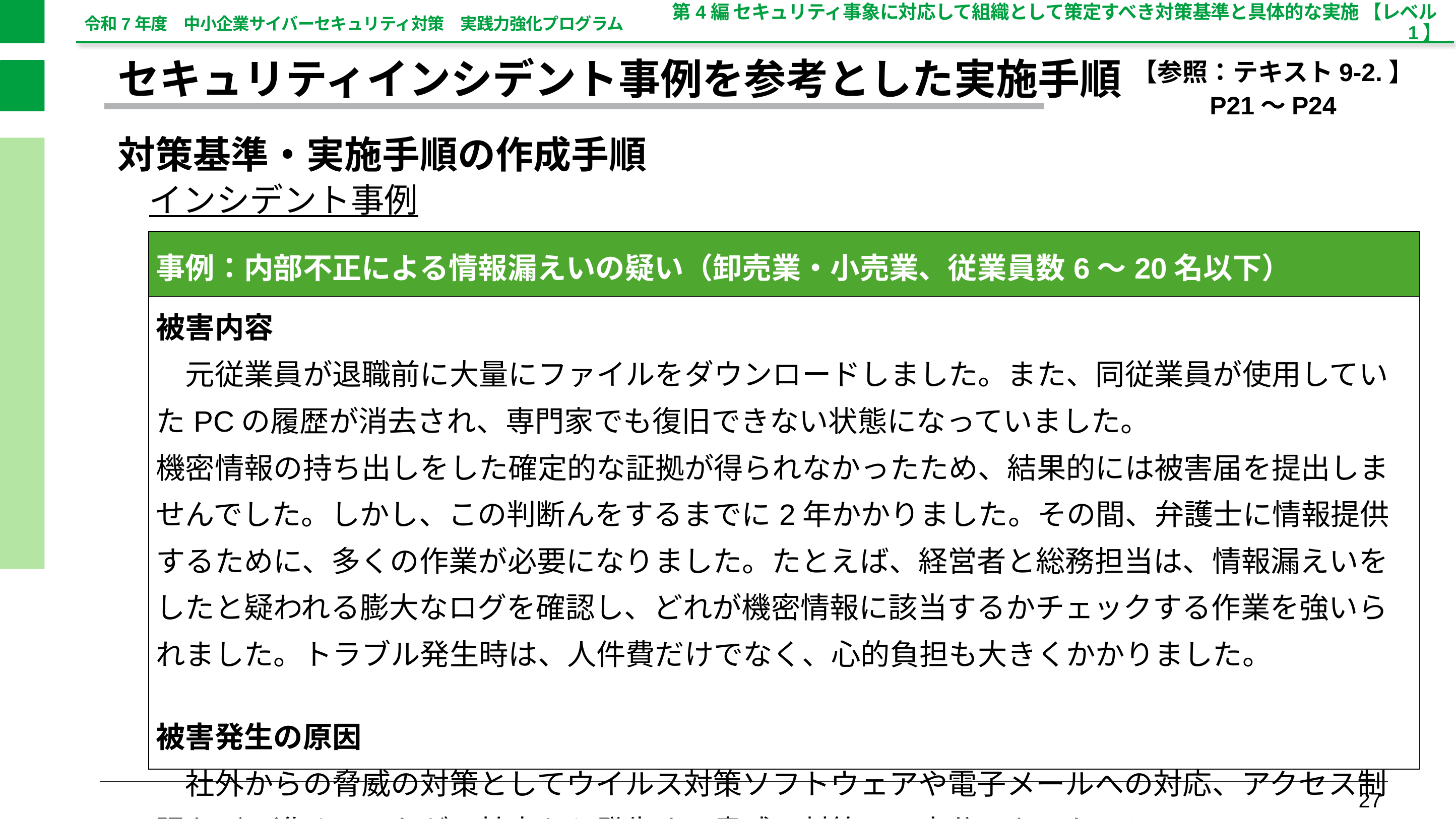

第4編 セキュリティ事象に対応して組織として策定すべき対策基準と具体的な実施 【レベル1】
【参照：テキスト9-2.】
P21～P24
セキュリティインシデント事例を参考とした実施手順
対策基準・実施手順の作成手順
インシデント事例
| 事例：内部不正による情報漏えいの疑い（卸売業・小売業、従業員数6～20名以下） |
| --- |
| 被害内容 　元従業員が退職前に大量にファイルをダウンロードしました。また、同従業員が使用していたPCの履歴が消去され、専門家でも復旧できない状態になっていました。 機密情報の持ち出しをした確定的な証拠が得られなかったため、結果的には被害届を提出しませんでした。しかし、この判断んをするまでに2年かかりました。その間、弁護士に情報提供するために、多くの作業が必要になりました。たとえば、経営者と総務担当は、情報漏えいをしたと疑われる膨大なログを確認し、どれが機密情報に該当するかチェックする作業を強いられました。トラブル発生時は、人件費だけでなく、心的負担も大きくかかりました。 被害発生の原因 　社外からの脅威の対策としてウイルス対策ソフトウェアや電子メールへの対応、アクセス制限などは進めていたが、社内から発生する脅威の対策は不十分であったこと。 |